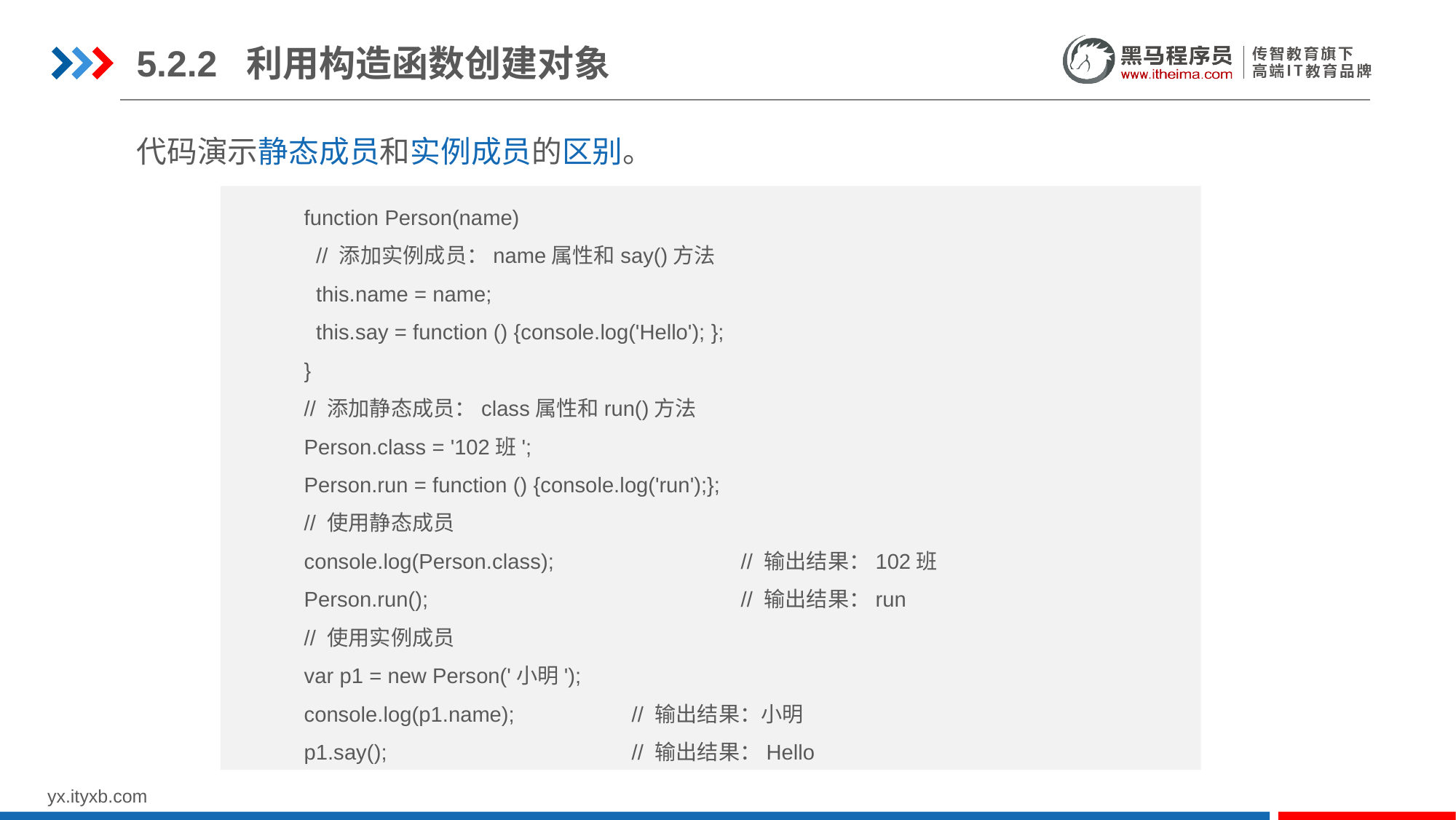

5.2.2  利用构造函数创建对象
代码演示静态成员和实例成员的区别。
function Person(name)
  // 添加实例成员：name属性和say()方法
  this.name = name;
  this.say = function () {console.log('Hello'); };
}
// 添加静态成员：class属性和run()方法
Person.class = '102班';
Person.run = function () {console.log('run');};
// 使用静态成员
console.log(Person.class);		// 输出结果：102班
Person.run();			// 输出结果：run
// 使用实例成员
var p1 = new Person('小明');
console.log(p1.name);		// 输出结果：小明
p1.say();			// 输出结果：Hello